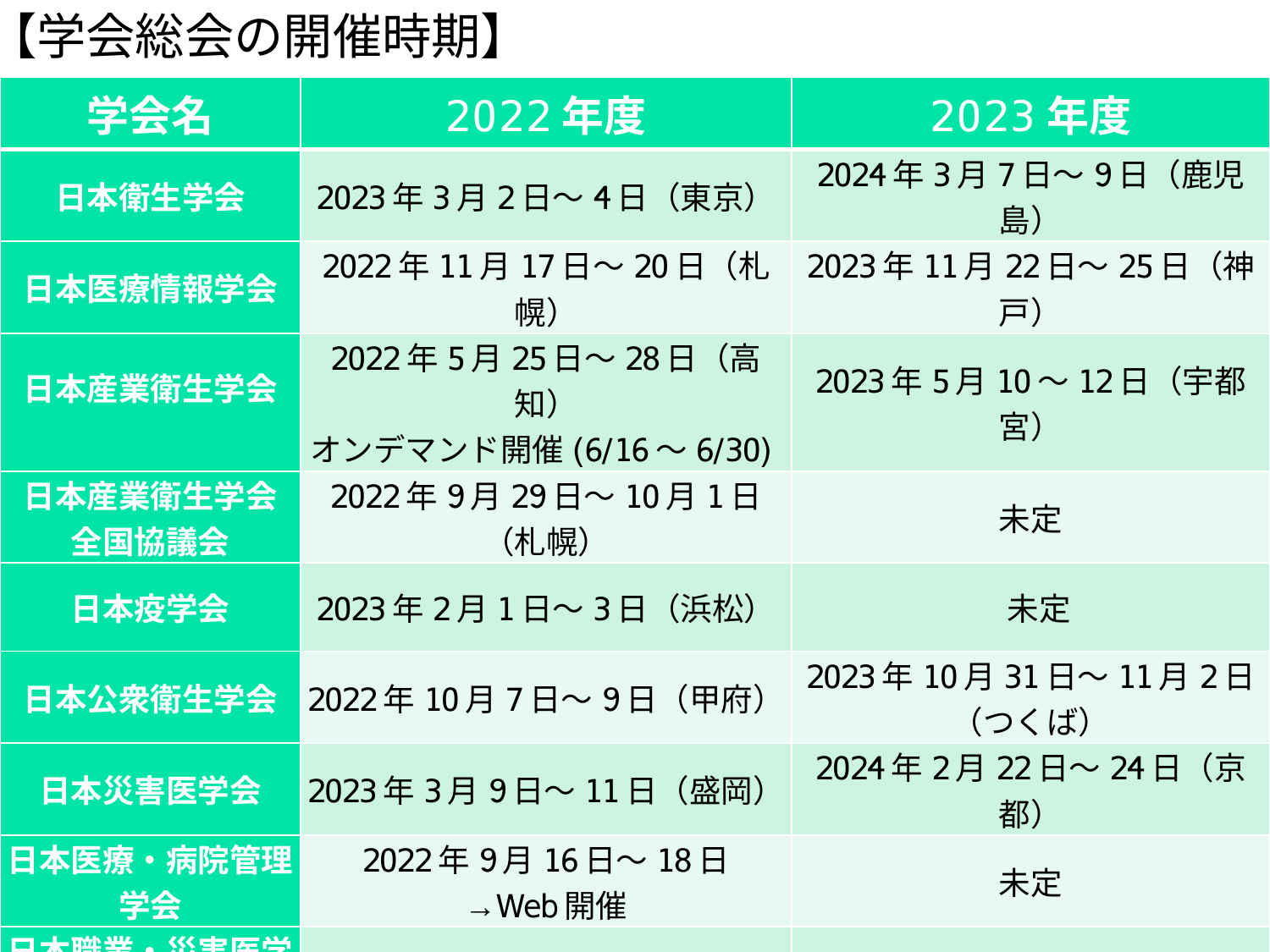

【学会総会の開催時期】
| 学会名 | 2022年度 | 2023年度 |
| --- | --- | --- |
| 日本衛生学会 | 2023年3月2日～4日（東京） | 2024年3月7日～9日（鹿児島） |
| 日本医療情報学会 | 2022年11月17日～20日（札幌） | 2023年11月22日～25日（神戸） |
| 日本産業衛生学会 | 2022年5月25日～28日（高知） オンデマンド開催(6/16～6/30) | 2023年5月10～12日（宇都宮） |
| 日本産業衛生学会 全国協議会 | 2022年9月29日～10月1日（札幌） | 未定 |
| 日本疫学会 | 2023年2月1日～3日（浜松） | 未定 |
| 日本公衆衛生学会 | 2022年10月7日～9日（甲府） | 2023年10月31日～11月2日 （つくば） |
| 日本災害医学会 | 2023年3月9日～11日（盛岡） | 2024年2月22日～24日（京都） |
| 日本医療・病院管理学会 | 2022年9月16日～18日 →Web開催 | 未定 |
| 日本職業・災害医学会 | 2022年11月5日～6日（松本） | 未定 |